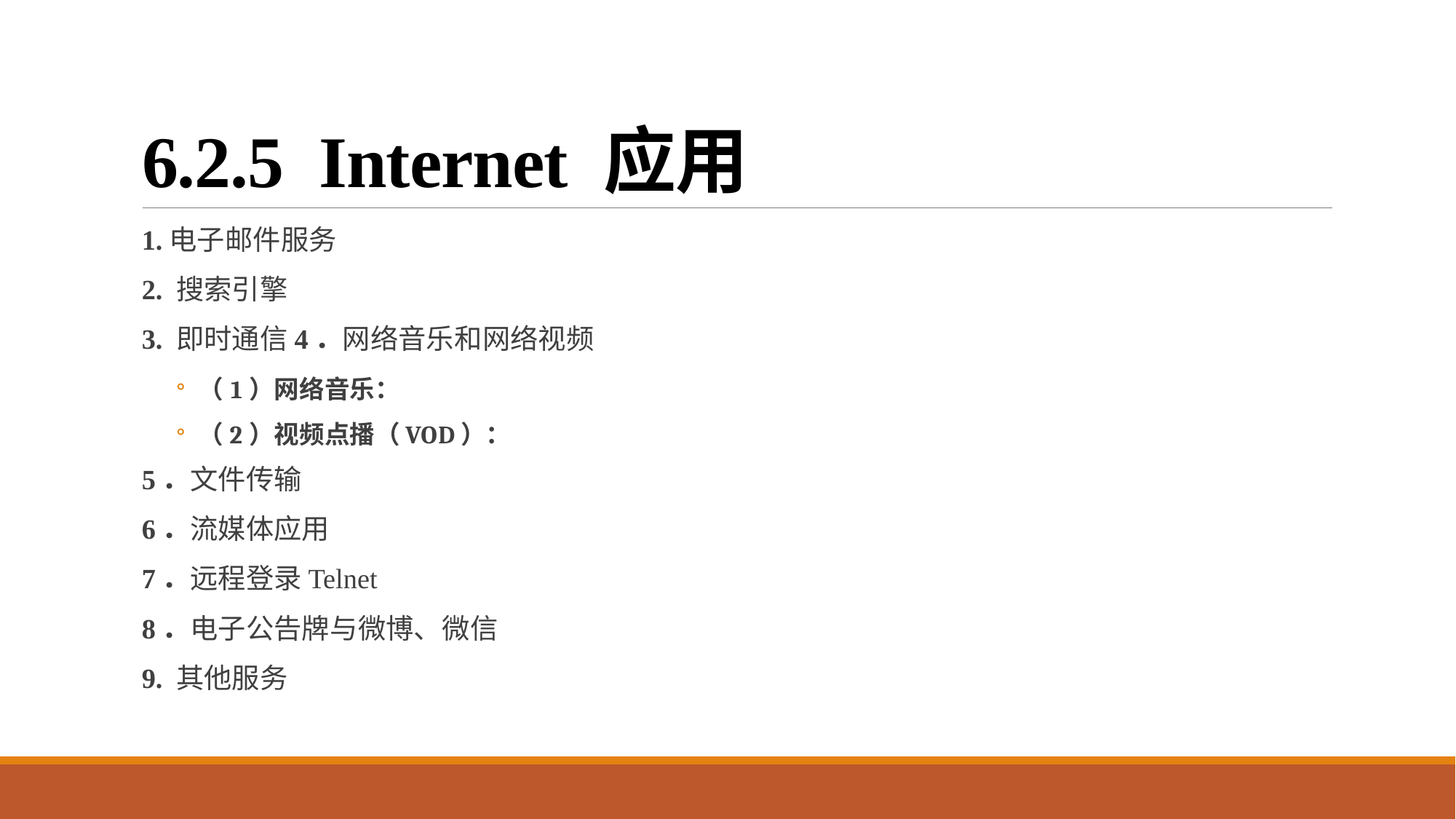

# 6.2.5  Internet 应用
1.电子邮件服务
2. 搜索引擎
3. 即时通信4．网络音乐和网络视频
（1）网络音乐：
（2）视频点播（VOD）：
5．文件传输
6．流媒体应用
7．远程登录Telnet
8．电子公告牌与微博、微信
9. 其他服务